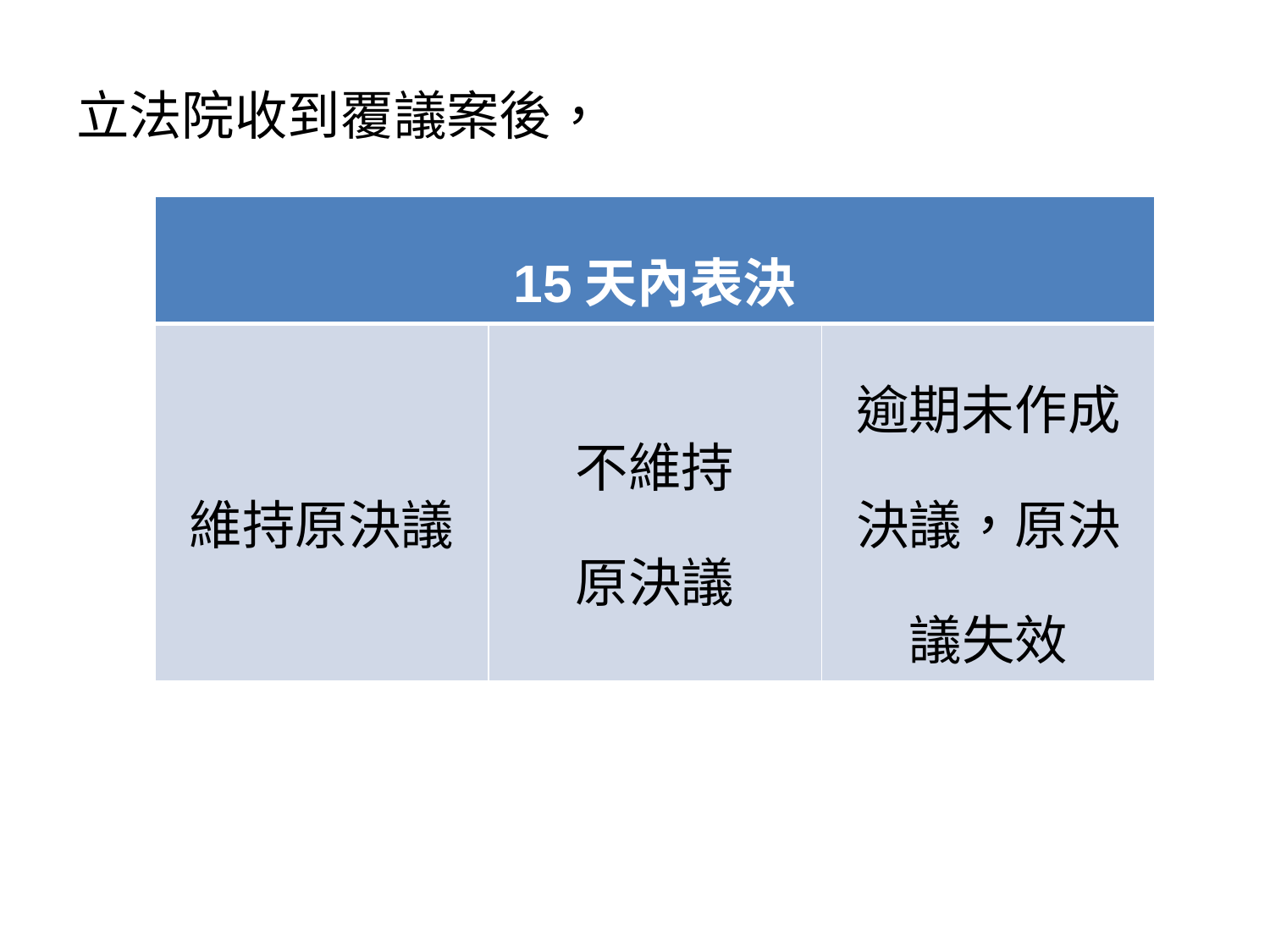

立法院收到覆議案後，
| 15天內表決 |  |  |
| --- | --- | --- |
| 維持原決議 | 不維持 原決議 | 逾期未作成決議，原決議失效 |